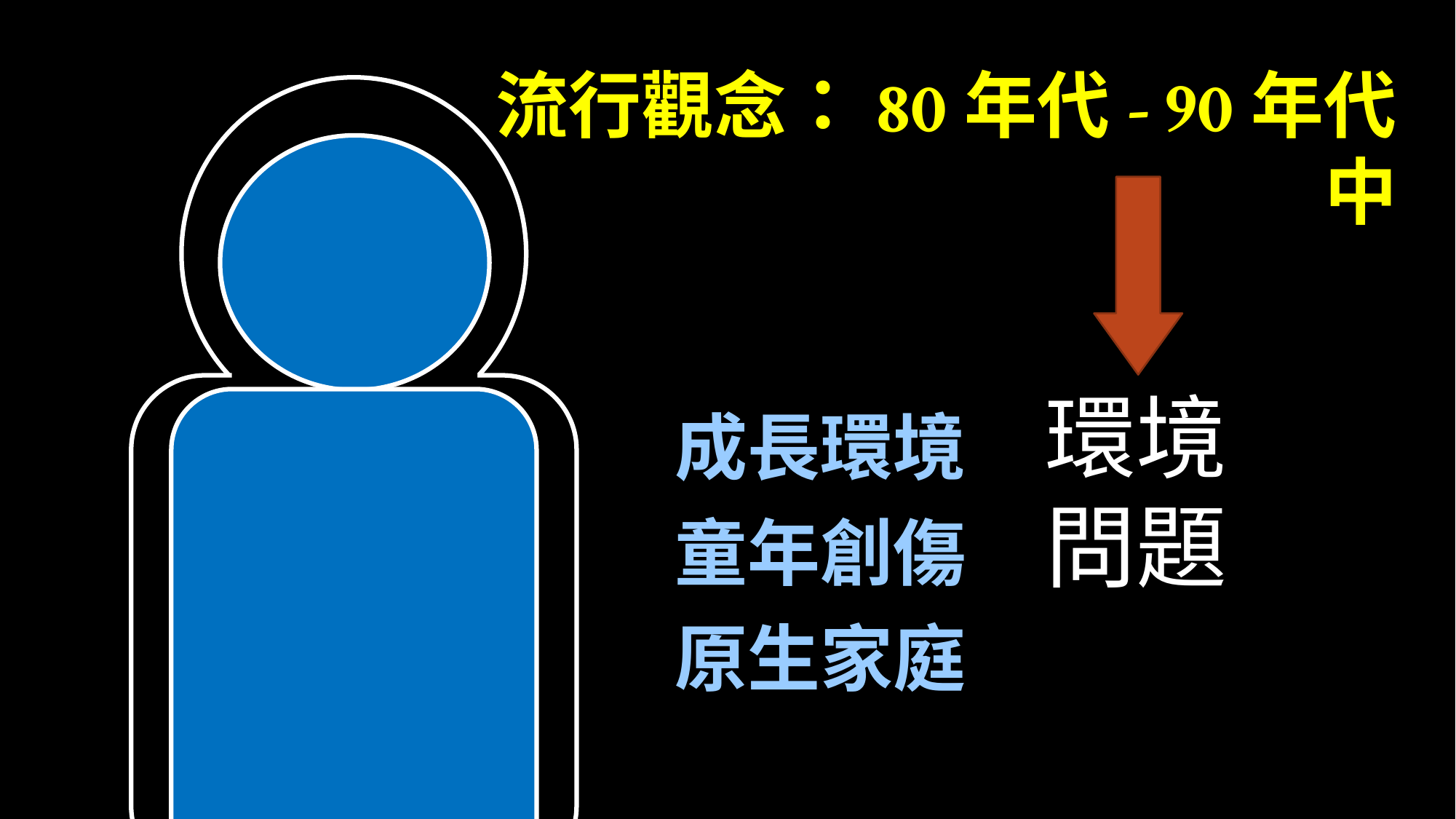

流行觀念：80年代- 90年代中

環境
問題

成長環境
童年創傷
原生家庭